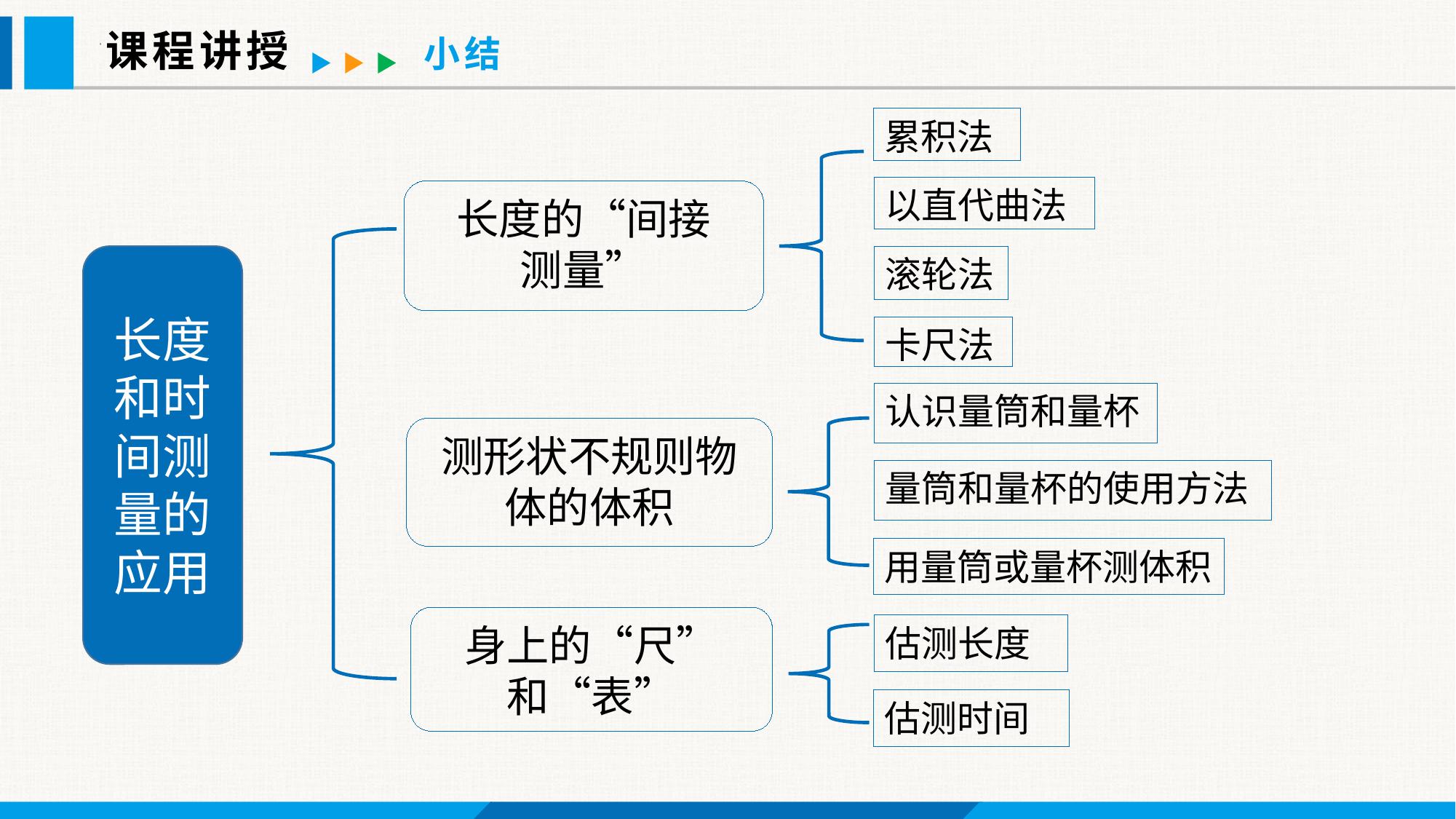

课程讲授
小结

累积法

以直代曲法
长度的“间接
测量”

长度和时间测量的应用
滚轮法
卡尺法
认识量筒和量杯
测形状不规则物体的体积

量筒和量杯的使用方法
用量筒或量杯测体积
身上的“尺”
和“表”
估测长度

估测时间